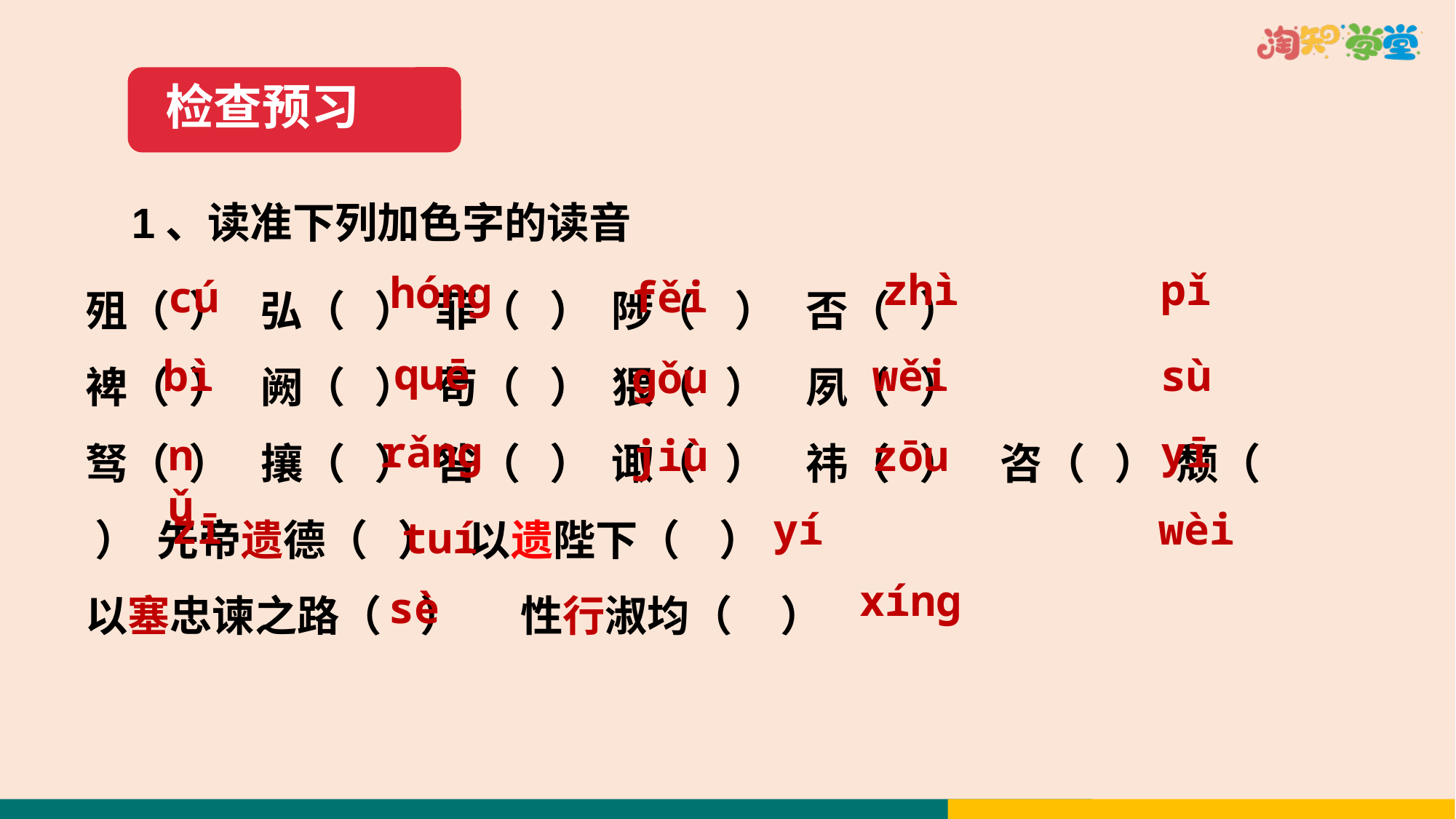

检查预习
1、读准下列加色字的读音
殂（  ）   弘（   ）  菲（   ）  陟（    ）   否（   ）
裨（  ）   阙（   ）  苟（   ）  猥（   ）    夙（   ）
驽（  ）   攘（   ）  咎（   ）  诹（   ）    祎（   ）    咨（   ）  颓（   ）  先帝遗德（   ）   以遗陛下（    ）
以塞忠谏之路（    ）      性行淑均（     ）

zhì
pǐ
hóng
 cú
fěi
quē
bì
wěi
sù
gǒu
rǎng
yī
nǔ
jiù
zōu
zī
yí
wèi
tuí
xíng
sè